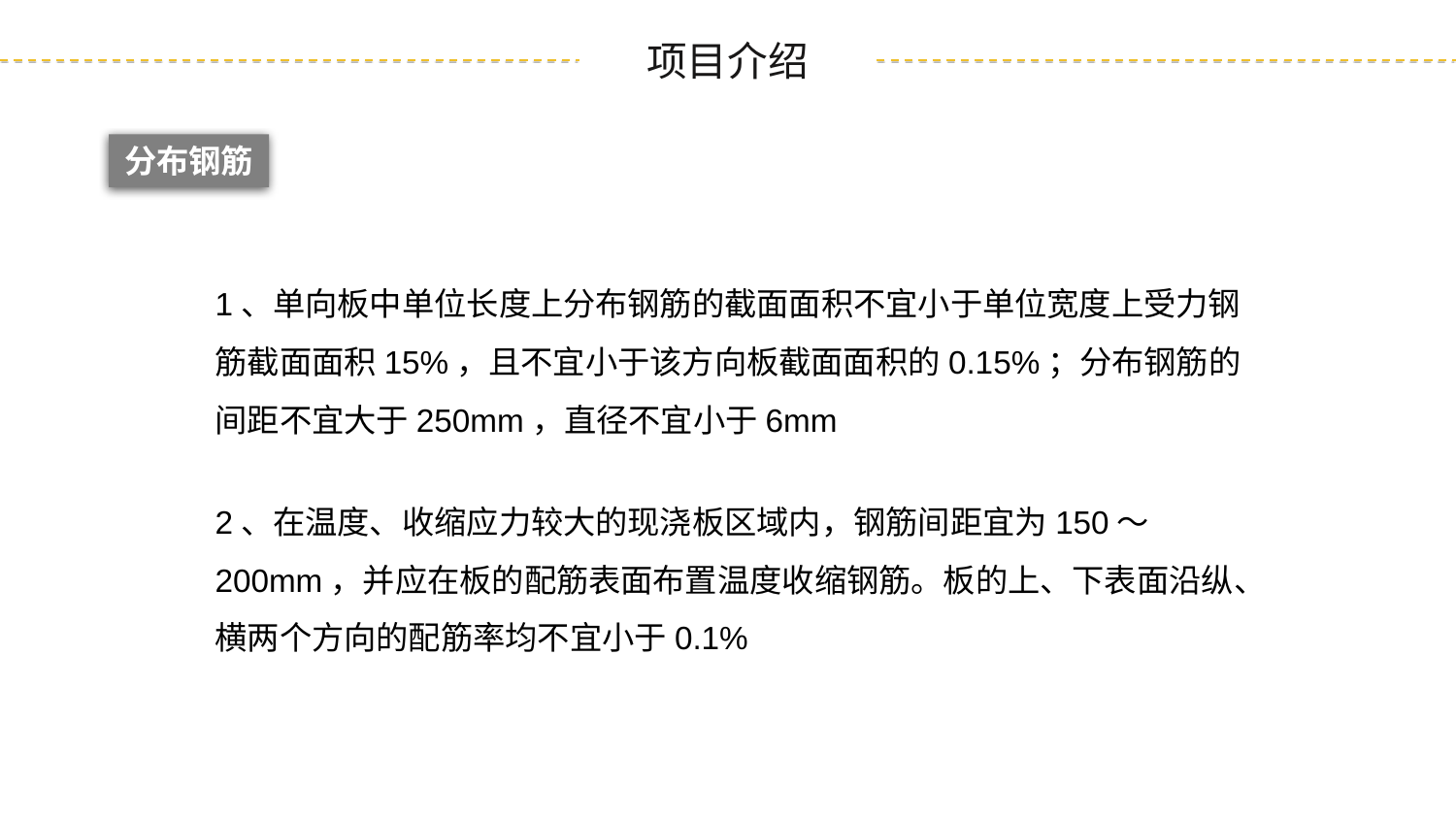

分布钢筋
1、单向板中单位长度上分布钢筋的截面面积不宜小于单位宽度上受力钢筋截面面积15%，且不宜小于该方向板截面面积的0.15%；分布钢筋的间距不宜大于250mm，直径不宜小于6mm
2、在温度、收缩应力较大的现浇板区域内，钢筋间距宜为150～200mm，并应在板的配筋表面布置温度收缩钢筋。板的上、下表面沿纵、横两个方向的配筋率均不宜小于0.1%